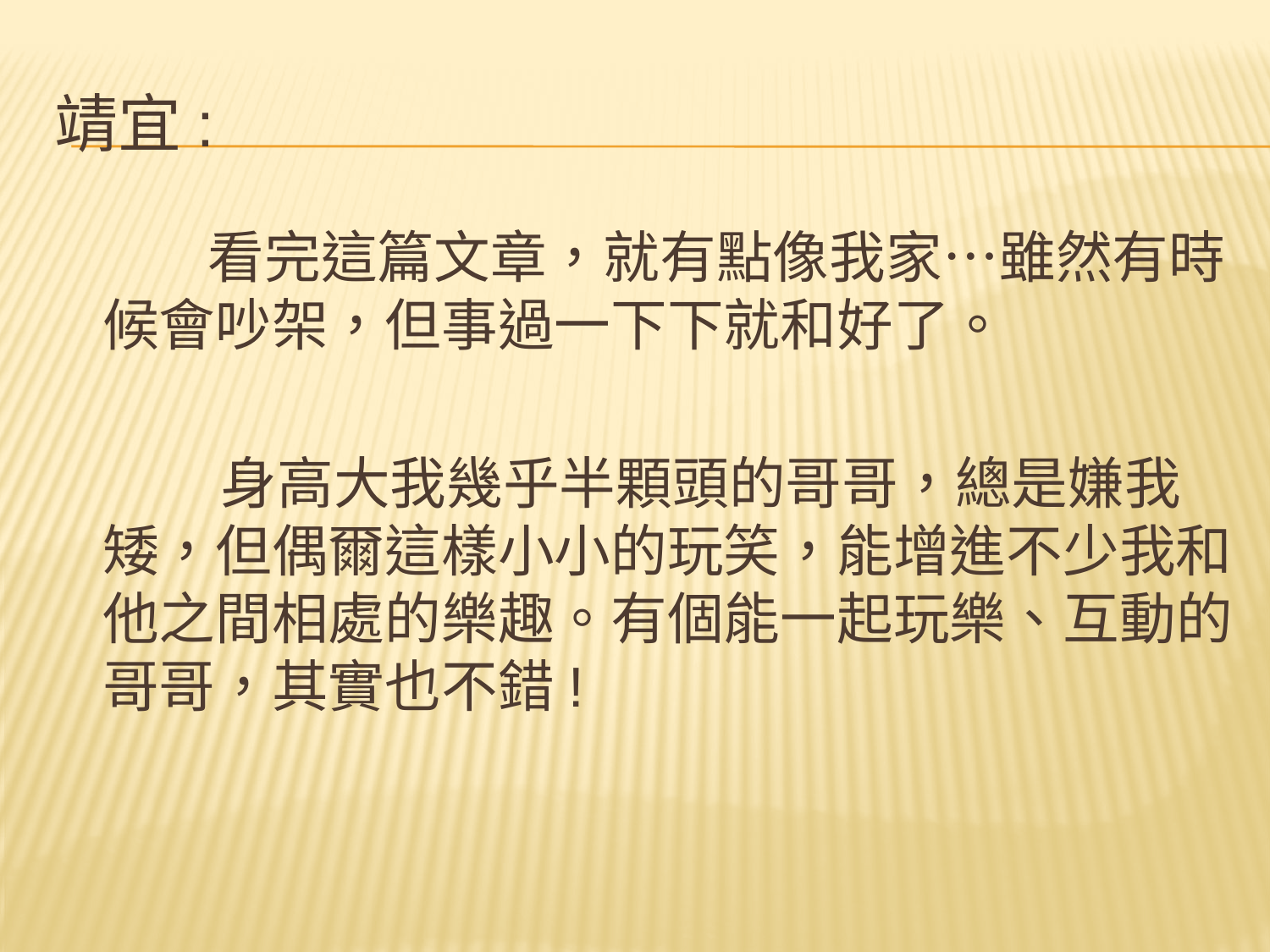

# 靖宜:
           看完這篇文章，就有點像我家…雖然有時候會吵架，但事過一下下就和好了。

            身高大我幾乎半顆頭的哥哥，總是嫌我矮，但偶爾這樣小小的玩笑，能增進不少我和他之間相處的樂趣。有個能一起玩樂、互動的哥哥，其實也不錯!